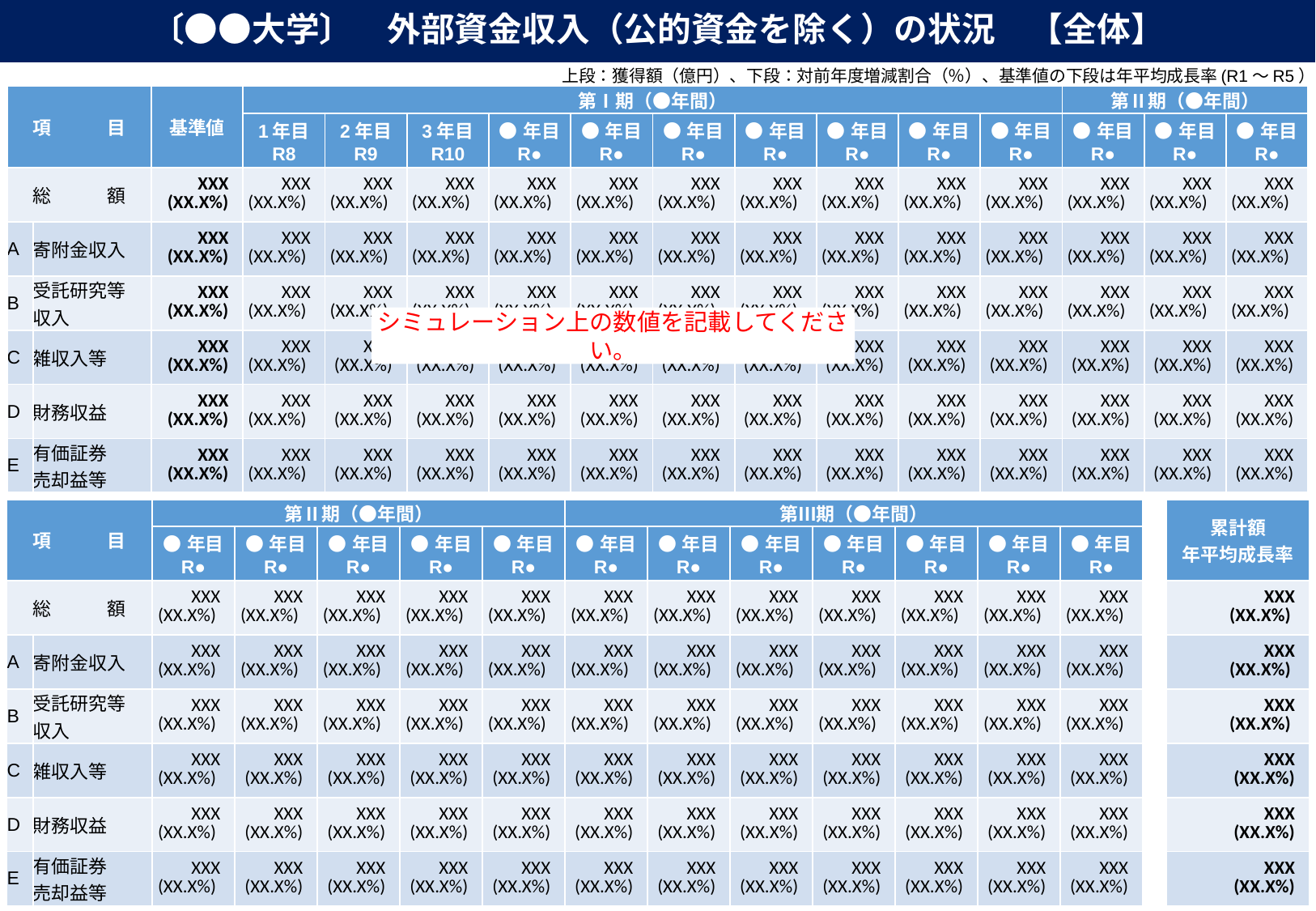

〔●●大学〕　外部資金収入（公的資金を除く）の状況　【全体】
上段：獲得額（億円）、下段：対前年度増減割合（％）、基準値の下段は年平均成長率(R1～R5）
| 項　　　目 |  | 基準値 | 第Ⅰ期（●年間） |  |  |  |  |  |  |  |  |  | 第Ⅱ期（●年間） |  |  |
| --- | --- | --- | --- | --- | --- | --- | --- | --- | --- | --- | --- | --- | --- | --- | --- |
|  |  |  | 1年目 R8 | 2年目 R9 | 3年目 R10 | ●年目 R● | ●年目 R● | ●年目 R● | ●年目 R● | ●年目 R● | ●年目 R● | ●年目 R● | ●年目 R● | ●年目 R● | ●年目 R● |
| 総　　　額 |  | XXX (XX.X%) | XXX (XX.X%) | XXX (XX.X%) | XXX (XX.X%) | XXX (XX.X%) | XXX (XX.X%) | XXX (XX.X%) | XXX (XX.X%) | XXX (XX.X%) | XXX (XX.X%) | XXX (XX.X%) | XXX (XX.X%) | XXX (XX.X%) | XXX (XX.X%) |
| A | 寄附金収入 | XXX (XX.X%) | XXX (XX.X%) | XXX (XX.X%) | XXX (XX.X%) | XXX (XX.X%) | XXX (XX.X%) | XXX (XX.X%) | XXX (XX.X%) | XXX (XX.X%) | XXX (XX.X%) | XXX (XX.X%) | XXX (XX.X%) | XXX (XX.X%) | XXX (XX.X%) |
| B | 受託研究等 収入 | XXX (XX.X%) | XXX (XX.X%) | XXX (XX.X%) | XXX (XX.X%) | XXX (XX.X%) | XXX (XX.X%) | XXX (XX.X%) | XXX (XX.X%) | XXX (XX.X%) | XXX (XX.X%) | XXX (XX.X%) | XXX (XX.X%) | XXX (XX.X%) | XXX (XX.X%) |
| C | 雑収入等 | XXX (XX.X%) | XXX (XX.X%) | XXX (XX.X%) | XXX (XX.X%) | XXX (XX.X%) | XXX (XX.X%) | XXX (XX.X%) | XXX (XX.X%) | XXX (XX.X%) | XXX (XX.X%) | XXX (XX.X%) | XXX (XX.X%) | XXX (XX.X%) | XXX (XX.X%) |
| D | 財務収益 | XXX (XX.X%) | XXX (XX.X%) | XXX (XX.X%) | XXX (XX.X%) | XXX (XX.X%) | XXX (XX.X%) | XXX (XX.X%) | XXX (XX.X%) | XXX (XX.X%) | XXX (XX.X%) | XXX (XX.X%) | XXX (XX.X%) | XXX (XX.X%) | XXX (XX.X%) |
| E | 有価証券 売却益等 | XXX (XX.X%) | XXX (XX.X%) | XXX (XX.X%) | XXX (XX.X%) | XXX (XX.X%) | XXX (XX.X%) | XXX (XX.X%) | XXX (XX.X%) | XXX (XX.X%) | XXX (XX.X%) | XXX (XX.X%) | XXX (XX.X%) | XXX (XX.X%) | XXX (XX.X%) |
シミュレーション上の数値を記載してください。
| 項　　　目 |  | 第Ⅱ期（●年間） |  |  |  |  | 第Ⅲ期（●年間） |  |  |  |  |  |  |  | 累計額 年平均成長率 |
| --- | --- | --- | --- | --- | --- | --- | --- | --- | --- | --- | --- | --- | --- | --- | --- |
|  |  | ●年目 R● | ●年目 R● | ●年目 R● | ●年目 R● | ●年目 R● | ●年目 R● | ●年目 R● | ●年目 R● | ●年目 R● | ●年目 R● | ●年目 R● | ●年目 R● |  |  |
| 総　　　額 |  | XXX (XX.X%) | XXX (XX.X%) | XXX (XX.X%) | XXX (XX.X%) | XXX (XX.X%) | XXX (XX.X%) | XXX (XX.X%) | XXX (XX.X%) | XXX (XX.X%) | XXX (XX.X%) | XXX (XX.X%) | XXX (XX.X%) |  | XXX (XX.X%) |
| A | 寄附金収入 | XXX (XX.X%) | XXX (XX.X%) | XXX (XX.X%) | XXX (XX.X%) | XXX (XX.X%) | XXX (XX.X%) | XXX (XX.X%) | XXX (XX.X%) | XXX (XX.X%) | XXX (XX.X%) | XXX (XX.X%) | XXX (XX.X%) |  | XXX (XX.X%) |
| B | 受託研究等 収入 | XXX (XX.X%) | XXX (XX.X%) | XXX (XX.X%) | XXX (XX.X%) | XXX (XX.X%) | XXX (XX.X%) | XXX (XX.X%) | XXX (XX.X%) | XXX (XX.X%) | XXX (XX.X%) | XXX (XX.X%) | XXX (XX.X%) |  | XXX (XX.X%) |
| C | 雑収入等 | XXX (XX.X%) | XXX (XX.X%) | XXX (XX.X%) | XXX (XX.X%) | XXX (XX.X%) | XXX (XX.X%) | XXX (XX.X%) | XXX (XX.X%) | XXX (XX.X%) | XXX (XX.X%) | XXX (XX.X%) | XXX (XX.X%) |  | XXX (XX.X%) |
| D | 財務収益 | XXX (XX.X%) | XXX (XX.X%) | XXX (XX.X%) | XXX (XX.X%) | XXX (XX.X%) | XXX (XX.X%) | XXX (XX.X%) | XXX (XX.X%) | XXX (XX.X%) | XXX (XX.X%) | XXX (XX.X%) | XXX (XX.X%) |  | XXX (XX.X%) |
| E | 有価証券 売却益等 | XXX (XX.X%) | XXX (XX.X%) | XXX (XX.X%) | XXX (XX.X%) | XXX (XX.X%) | XXX (XX.X%) | XXX (XX.X%) | XXX (XX.X%) | XXX (XX.X%) | XXX (XX.X%) | XXX (XX.X%) | XXX (XX.X%) |  | XXX (XX.X%) |
1